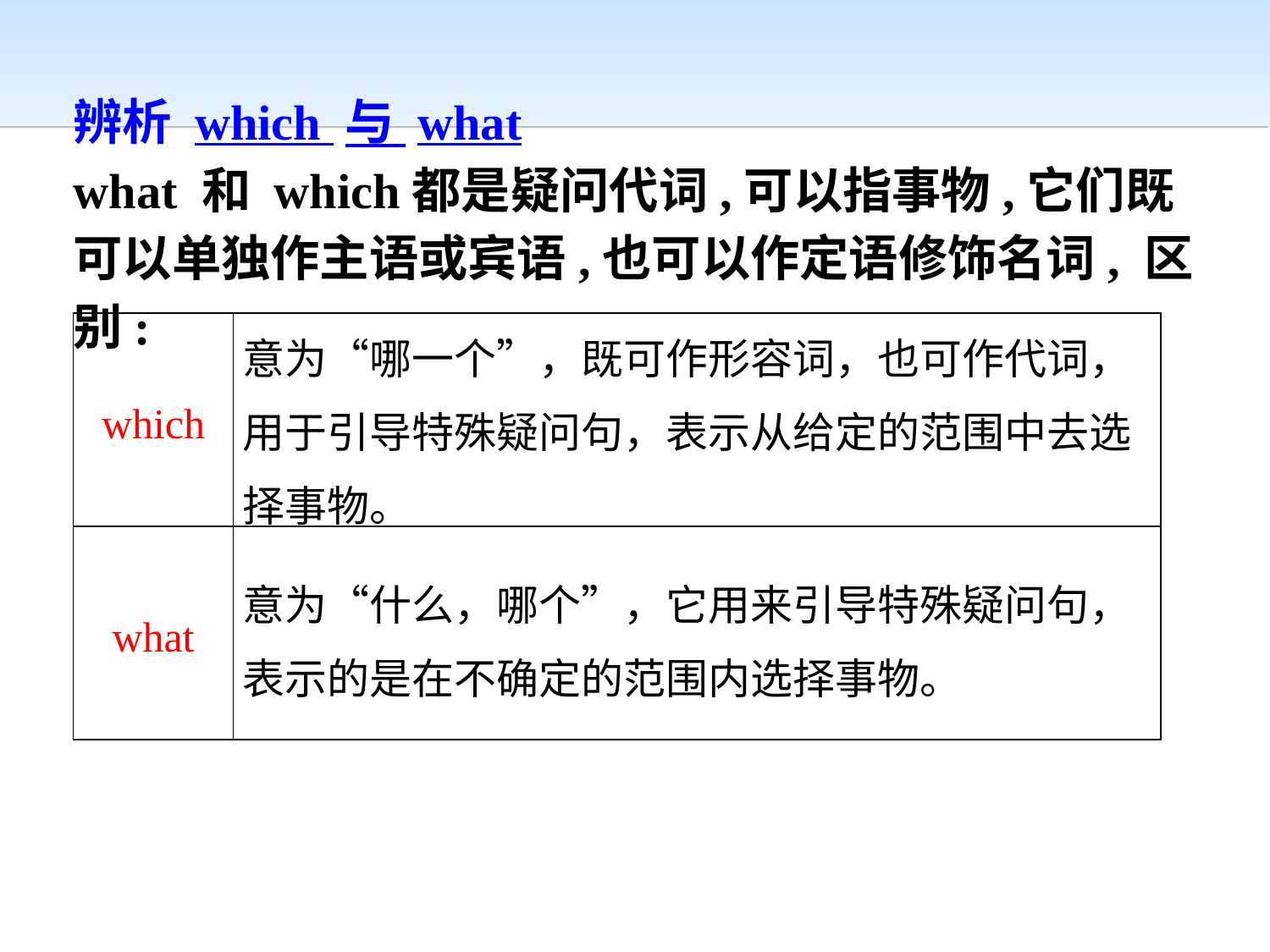

辨析 which 与 what
what 和 which都是疑问代词,可以指事物,它们既可以单独作主语或宾语,也可以作定语修饰名词, 区别:
| which | 意为“哪一个”，既可作形容词，也可作代词，用于引导特殊疑问句，表示从给定的范围中去选择事物。 |
| --- | --- |
| what | 意为“什么，哪个”，它用来引导特殊疑问句，表示的是在不确定的范围内选择事物。 |